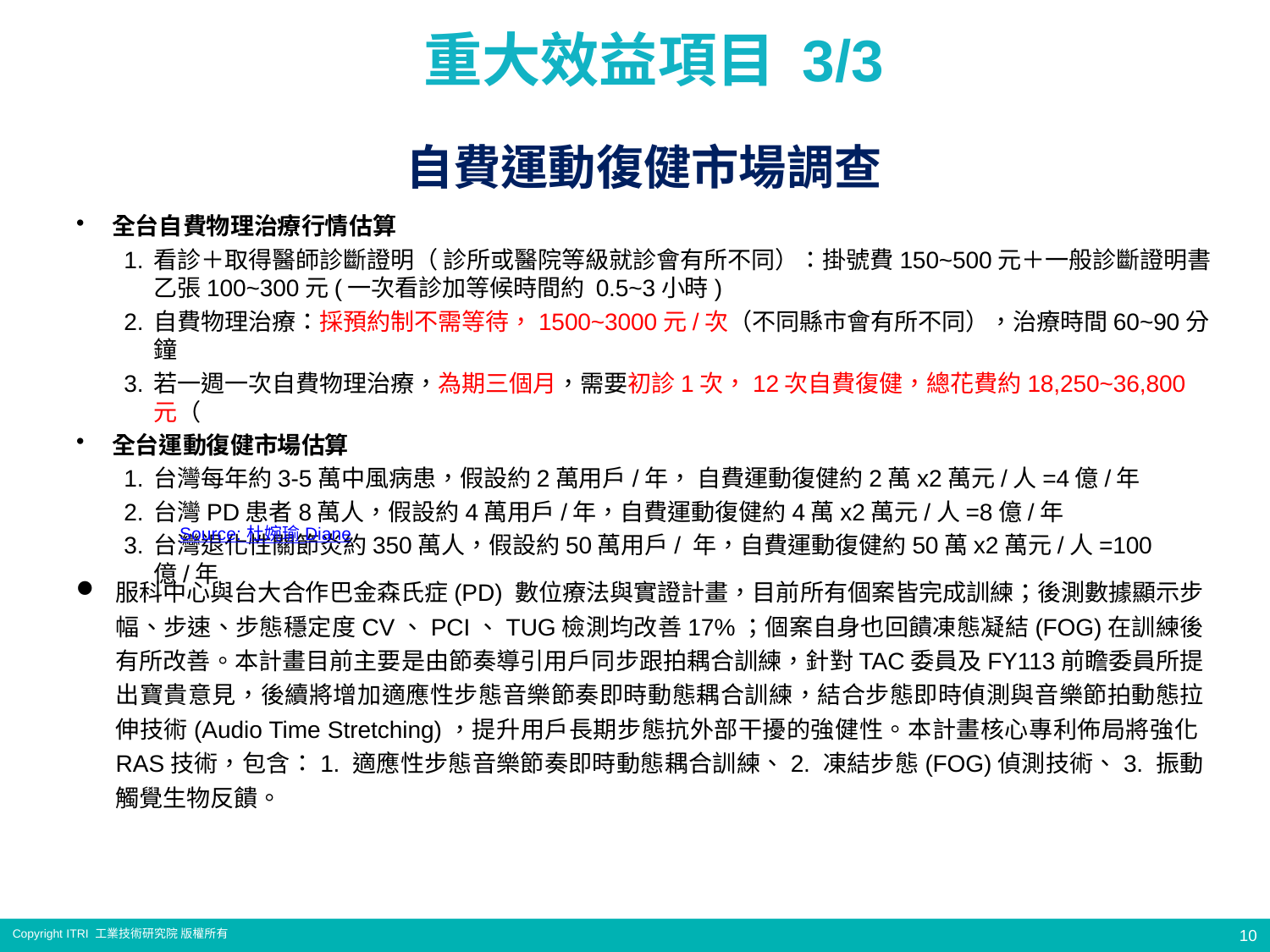

重大效益項目 3/3
# 自費運動復健市場調查
全台自費物理治療行情估算
看診＋取得醫師診斷證明（ 診所或醫院等級就診會有所不同）：掛號費150~500元＋一般診斷證明書乙張100~300元(一次看診加等候時間約 0.5~3小時)
自費物理治療：採預約制不需等待，1500~3000元/次（不同縣市會有所不同），治療時間60~90分鐘
若一週一次自費物理治療，為期三個月，需要初診1次，12次自費復健，總花費約18,250~36,800元（
全台運動復健市場估算
台灣每年約3-5萬中風病患，假設約2萬用戶/年， 自費運動復健約2萬x2萬元/人=4億/年
台灣PD患者8萬人，假設約4萬用戶/年，自費運動復健約4萬x2萬元/人=8億/年
台灣退化性關節炎約350萬人，假設約50萬用戶/ 年，自費運動復健約50萬x2萬元/人=100億/年
Source: 杜婉瑜 Diane
服科中心與台大合作巴金森氏症(PD) 數位療法與實證計畫，目前所有個案皆完成訓練；後測數據顯示步幅、步速、步態穩定度CV、PCI、TUG檢測均改善17%；個案自身也回饋凍態凝結(FOG)在訓練後有所改善。本計畫目前主要是由節奏導引用戶同步跟拍耦合訓練，針對TAC委員及FY113前瞻委員所提出寶貴意見，後續將增加適應性步態音樂節奏即時動態耦合訓練，結合步態即時偵測與音樂節拍動態拉伸技術(Audio Time Stretching)，提升用戶長期步態抗外部干擾的強健性。本計畫核心專利佈局將強化RAS技術，包含：1. 適應性步態音樂節奏即時動態耦合訓練、2. 凍結步態(FOG)偵測技術、3. 振動觸覺生物反饋。
10